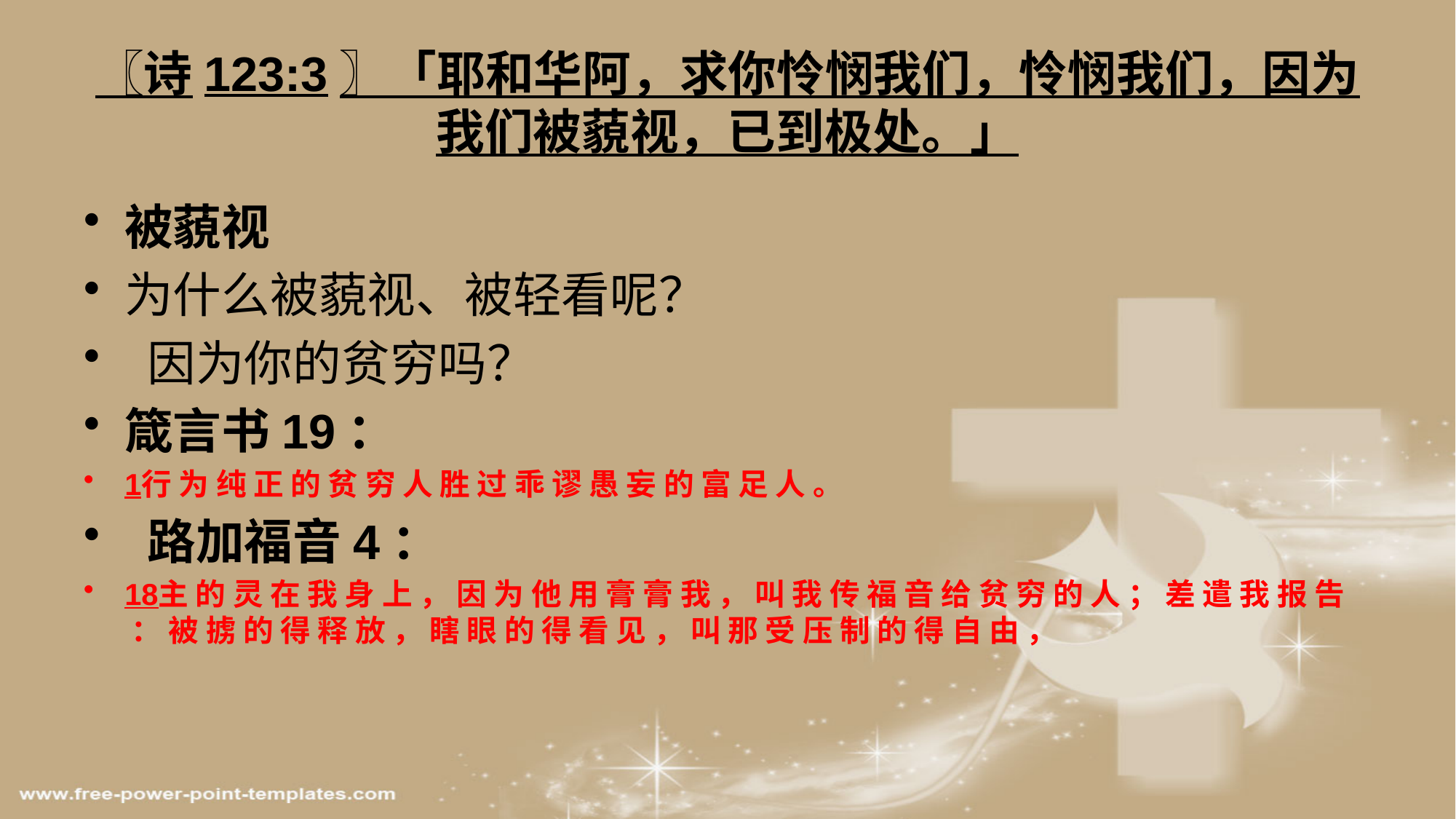

# 〖诗123:3〗「耶和华阿，求你怜悯我们，怜悯我们，因为我们被藐视，已到极处。」
被藐视
为什么被藐视、被轻看呢？
 因为你的贫穷吗？
箴言书19：
1行 为 纯 正 的 贫 穷 人 胜 过 乖 谬 愚 妄 的 富 足 人 。
 路加福音4：
18主 的 灵 在 我 身 上 ， 因 为 他 用 膏 膏 我 ， 叫 我 传 福 音 给 贫 穷 的 人 ； 差 遣 我 报 告 ： 被 掳 的 得 释 放 ， 瞎 眼 的 得 看 见 ， 叫 那 受 压 制 的 得 自 由 ，